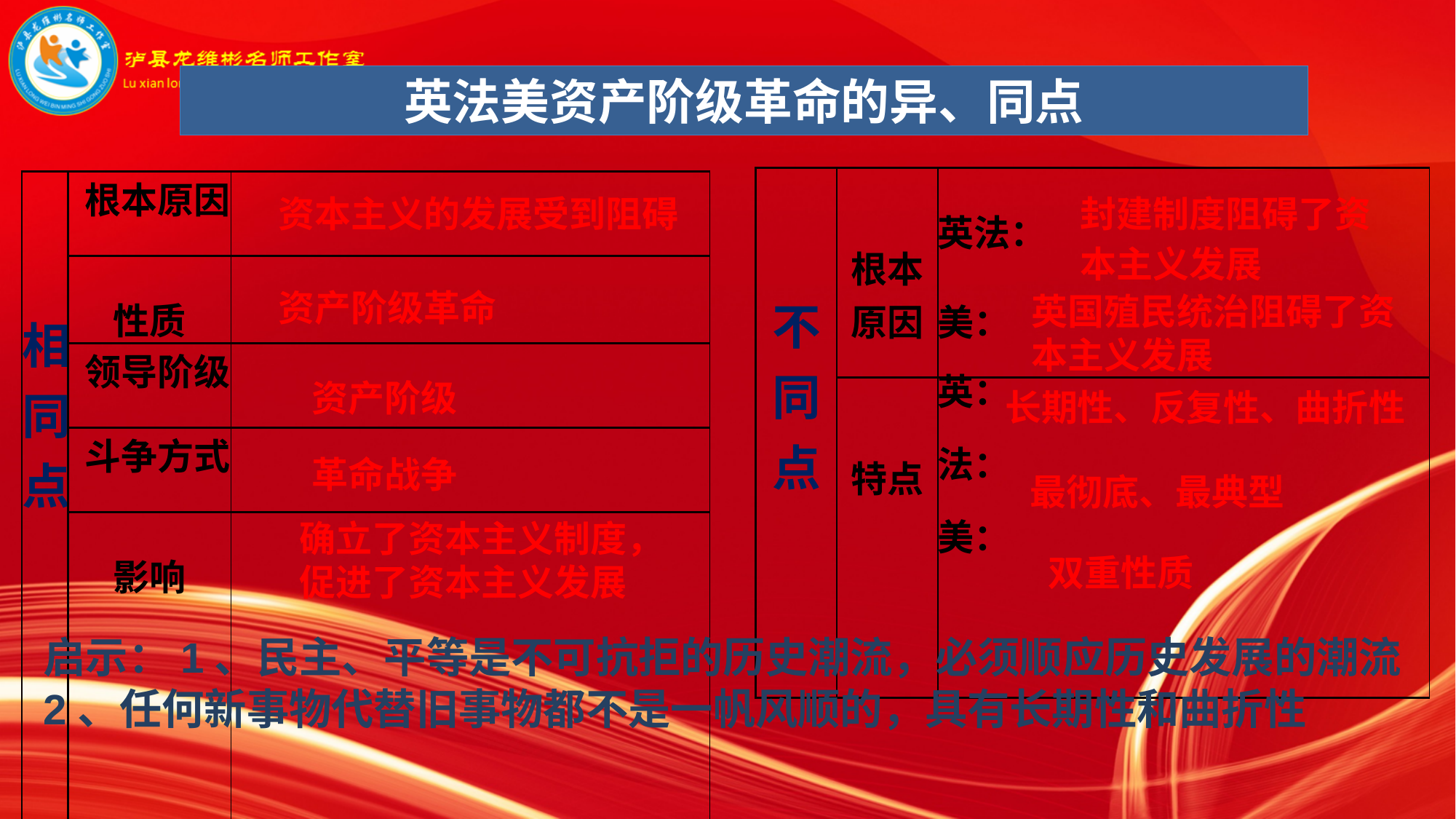

英法美资产阶级革命的异、同点

| 不 同 点 | 根本原因 | 英法： 美： |
| --- | --- | --- |
|  | 特点 | 英： 法： 美： |
| 相 同 点 | 根本原因 |  |
| --- | --- | --- |
|  | 性质 |  |
|  | 领导阶级 |  |
|  | 斗争方式 |  |
|  | 影响 |  |
资本主义的发展受到阻碍
封建制度阻碍了资本主义发展
资产阶级革命
英国殖民统治阻碍了资本主义发展
资产阶级
长期性、反复性、曲折性
革命战争
最彻底、最典型
确立了资本主义制度，
促进了资本主义发展
双重性质
启示：1、民主、平等是不可抗拒的历史潮流，必须顺应历史发展的潮流
2、任何新事物代替旧事物都不是一帆风顺的，具有长期性和曲折性